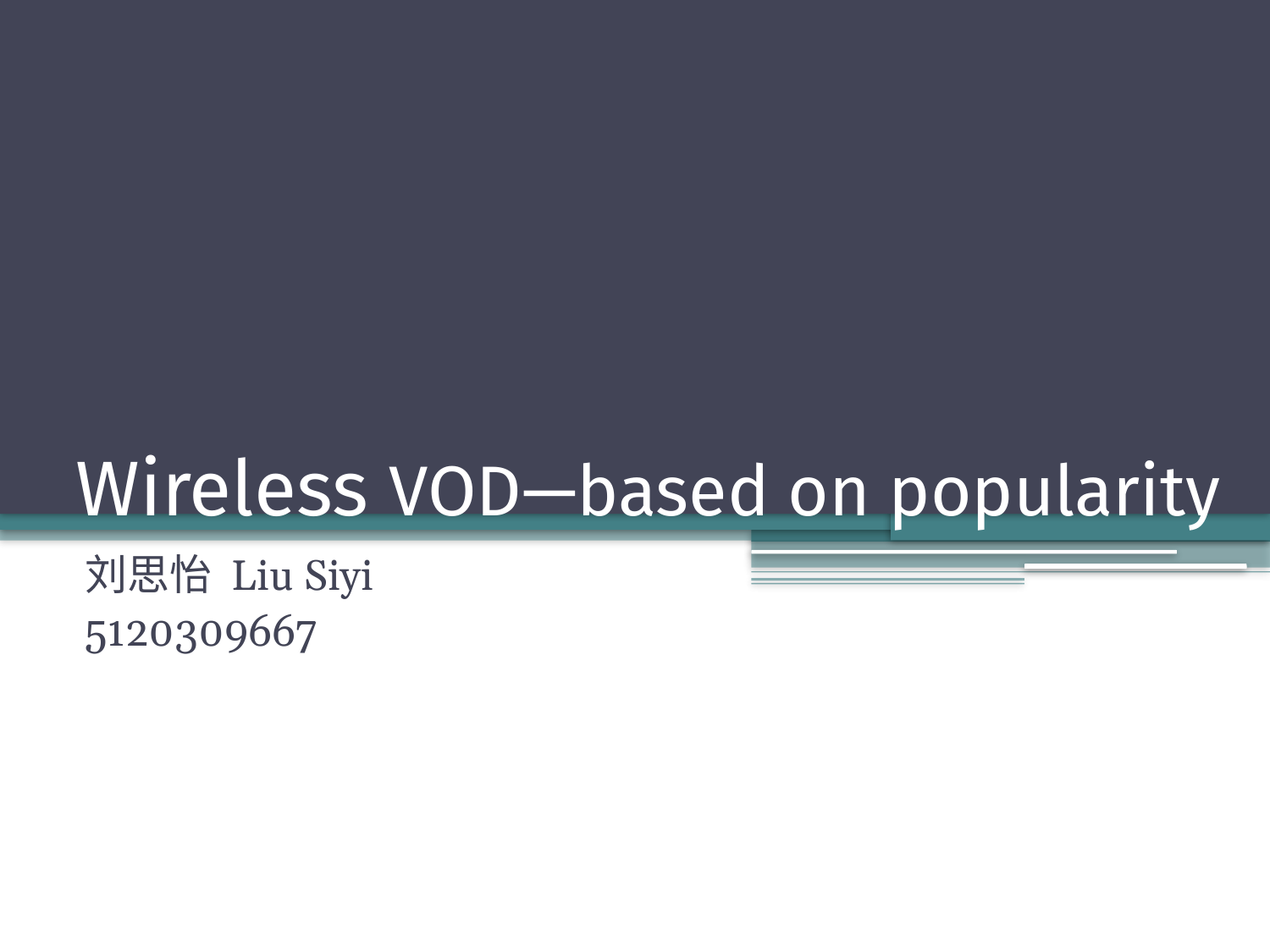

# Wireless VOD—based on popularity
刘思怡 Liu Siyi
5120309667